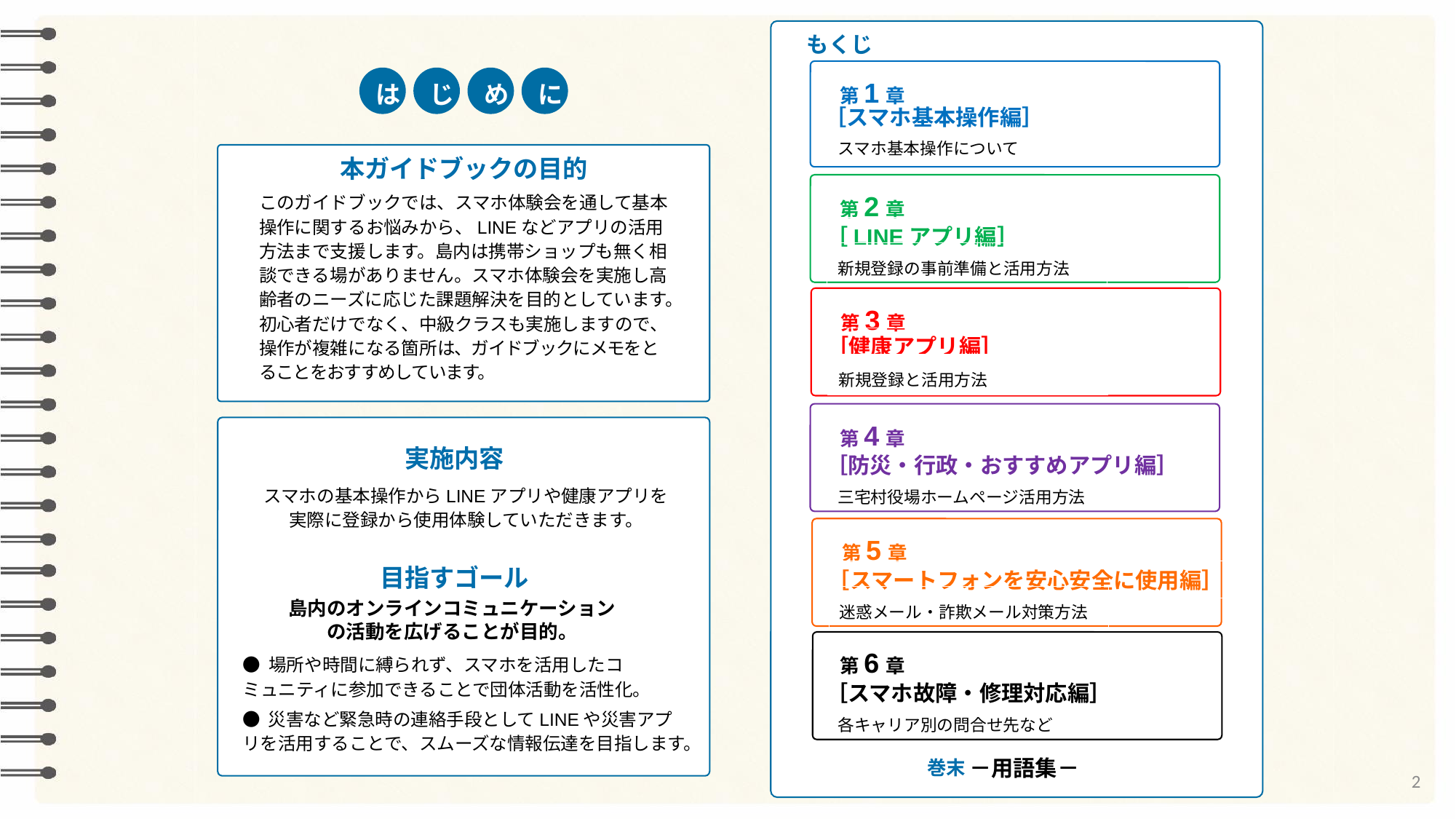

もくじ

第1章
スマホ基本操作について

は

じ

め

に
［スマホ基本操作編］

本ガイドブックの目的
このガイドブックでは、スマホ体験会を通して基本操作に関するお悩みから、LINEなどアプリの活用方法まで支援します。島内は携帯ショップも無く相談できる場がありません。スマホ体験会を実施し高齢者のニーズに応じた課題解決を目的としています。
初心者だけでなく、中級クラスも実施しますので、操作が複雑になる箇所は、ガイドブックにメモをとることをおすすめしています。

第2章
［LINEアプリ編］
新規登録の事前準備と活用方法

第3章
［健康アプリ編］
新規登録と活用方法

第4章
［防災・行政・おすすめアプリ編］
三宅村役場ホームページ活用方法

実施内容
スマホの基本操作からLINEアプリや健康アプリを
実際に登録から使用体験していただきます。

第5章
［スマートフォンを安心安全に使用編］
迷惑メール・詐欺メール対策方法
目指すゴール
島内のオンラインコミュニケーションの活動を広げることが目的。

第6章
［スマホ故障・修理対応編］
各キャリア別の問合せ先など
● 場所や時間に縛られず、スマホを活用したコ
ミュニティに参加できることで団体活動を活性化。
● 災害など緊急時の連絡手段としてLINEや災害アプリを活用することで、スムーズな情報伝達を目指します。
－用語集－
巻末
2